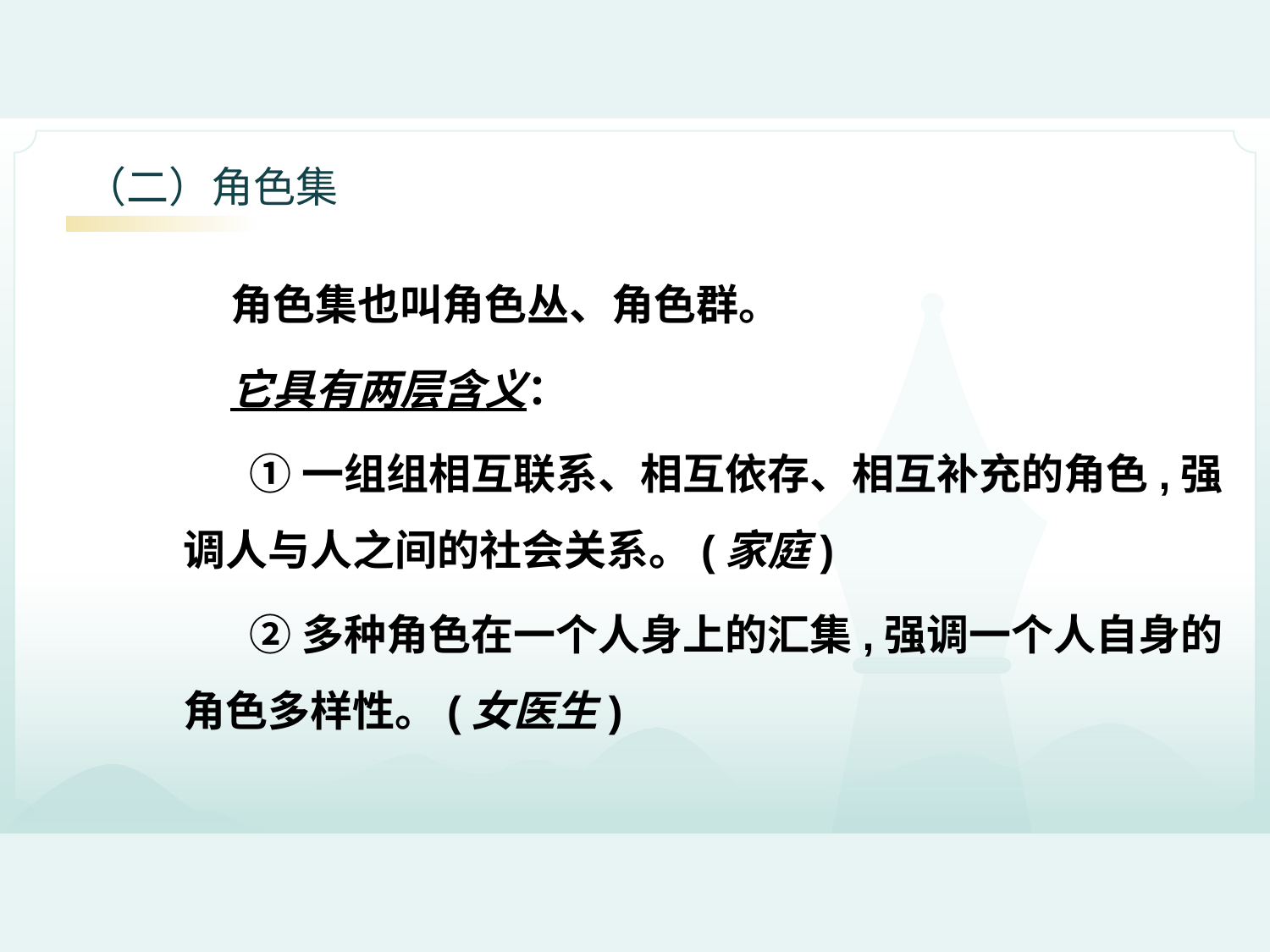

# （二）角色集
角色集也叫角色丛、角色群。
它具有两层含义：
  ①一组组相互联系、相互依存、相互补充的角色,强调人与人之间的社会关系。(家庭)
  ②多种角色在一个人身上的汇集,强调一个人自身的角色多样性。(女医生)